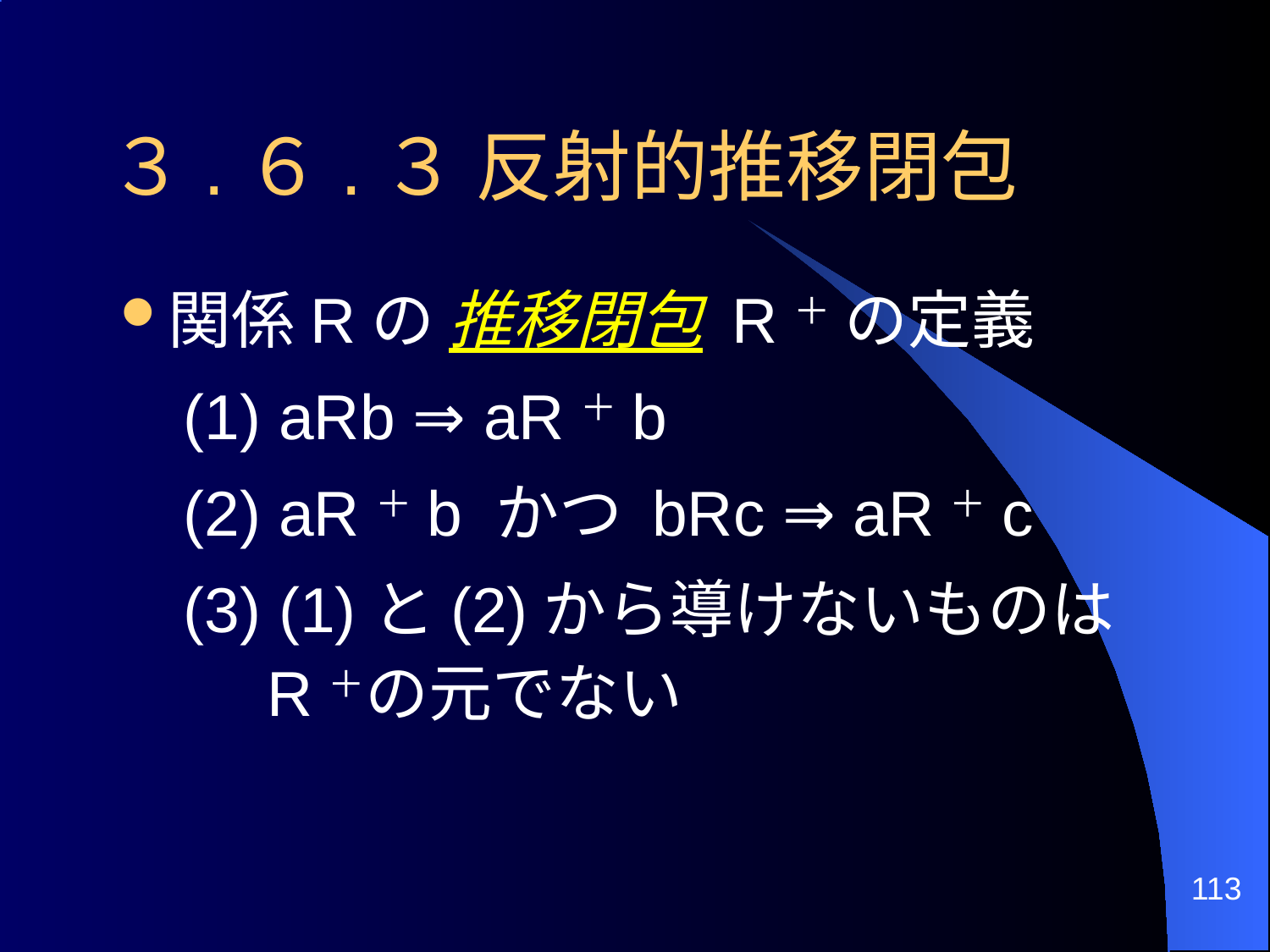

# ３.６.３ 反射的推移閉包
関係Rの 推移閉包 R＋ の定義
(1) aRb ⇒ aR＋b
(2) aR＋b かつ bRc ⇒ aR＋c
(3) (1)と(2)から導けないものは
  R＋の元でない
113